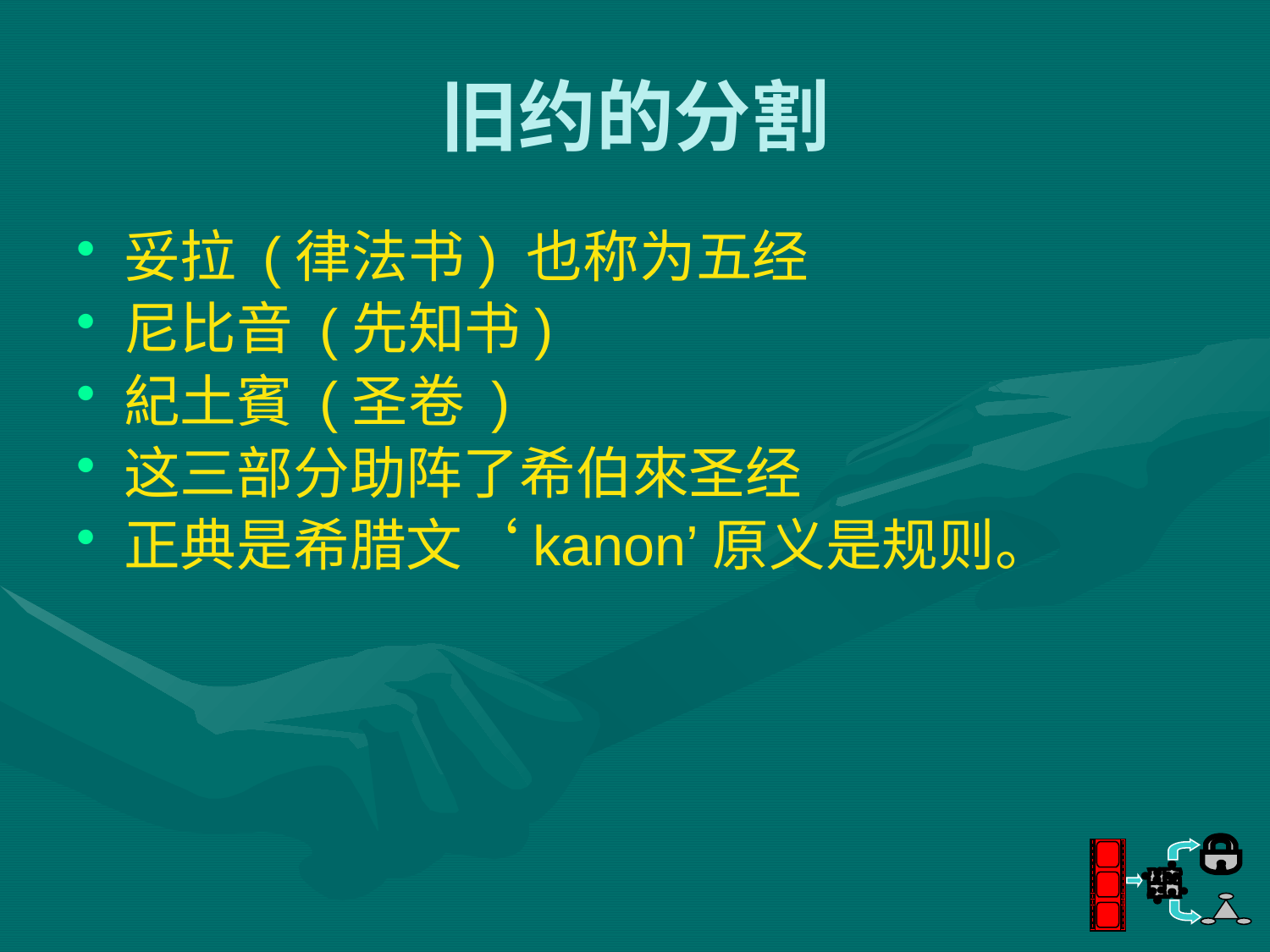

# 旧约的分割
妥拉 (律法书) 也称为五经
尼比音 (先知书)
紀土賓 (圣卷 )
这三部分助阵了希伯來圣经
正典是希腊文‘kanon’原义是规则。